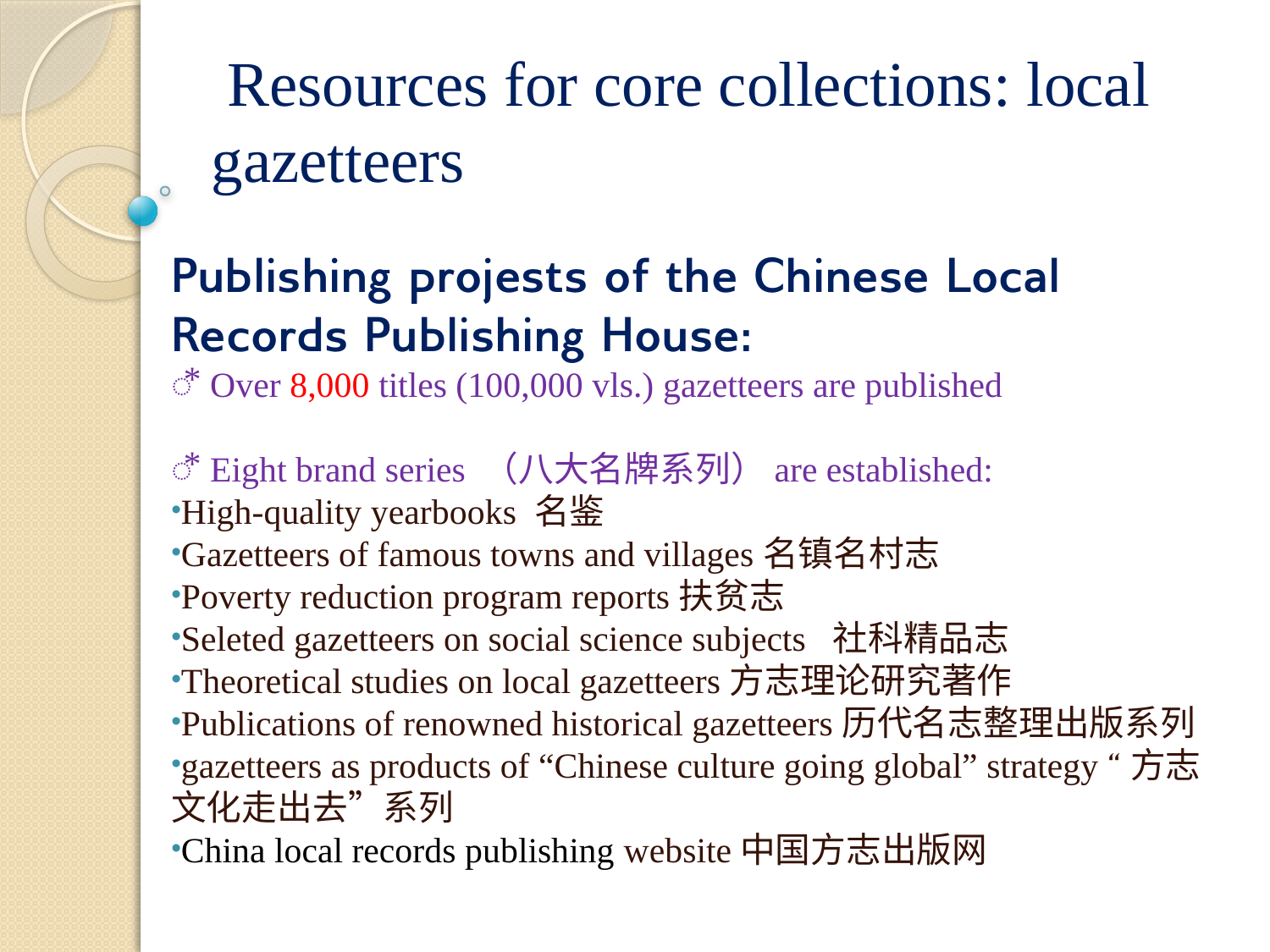

# Resources for core collections: local gazetteers
Publishing projests of the Chinese Local Records Publishing House:
⃰  Over 8,000 titles (100,000 vls.) gazetteers are published

⃰  Eight brand series （八大名牌系列）are established:
High-quality yearbooks 名鉴
Gazetteers of famous towns and villages名镇名村志
Poverty reduction program reports扶贫志
Seleted gazetteers on social science subjects  社科精品志
Theoretical studies on local gazetteers方志理论研究著作
Publications of renowned historical gazetteers历代名志整理出版系列
gazetteers as products of “Chinese culture going global” strategy “方志文化走出去”系列
China local records publishing website中国方志出版网